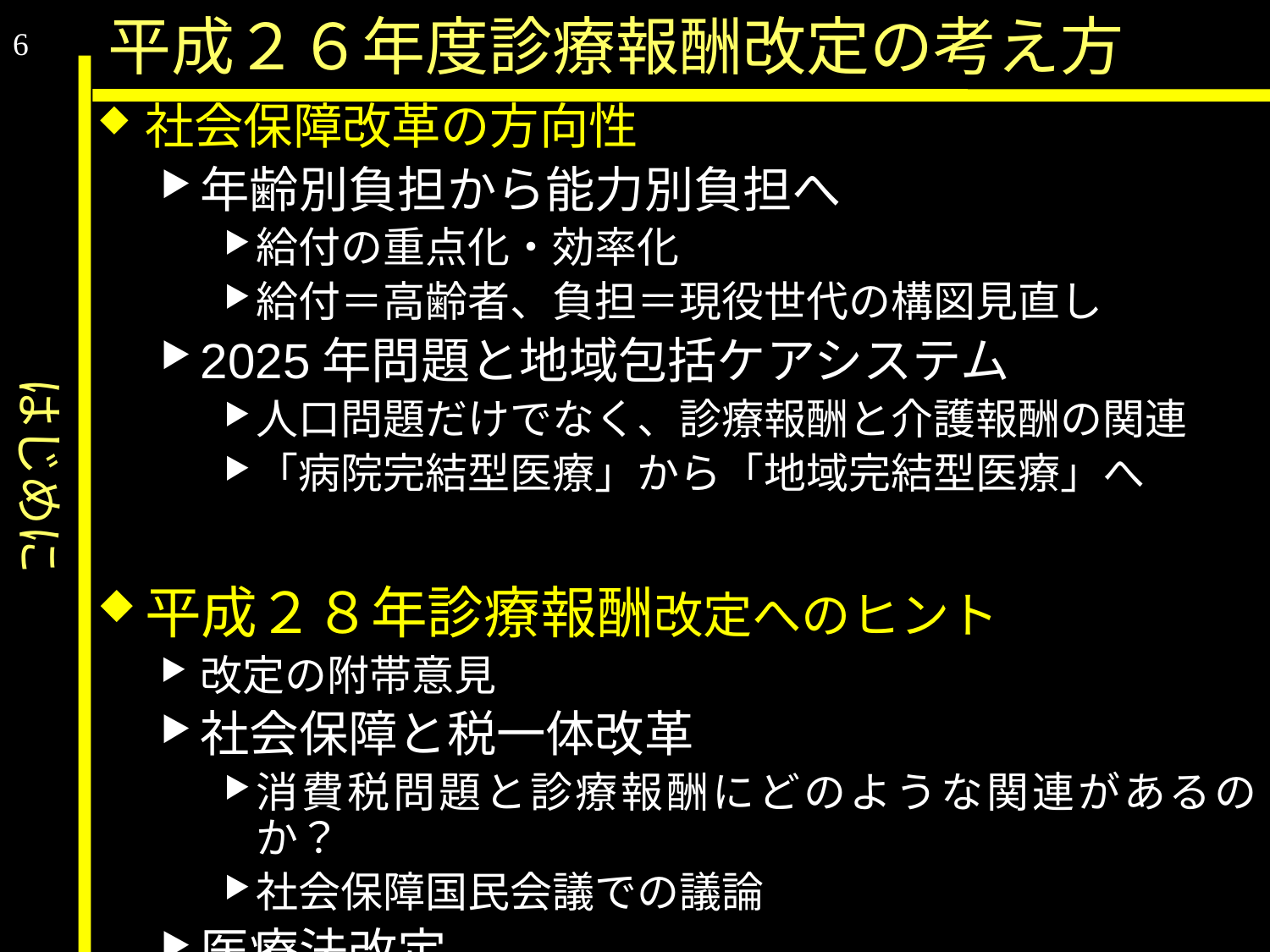

はじめに
平成２６年度診療報酬改定の考え方
6

社会保障改革の方向性
年齢別負担から能力別負担へ
給付の重点化・効率化
給付＝高齢者、負担＝現役世代の構図見直し
2025年問題と地域包括ケアシステム
人口問題だけでなく、診療報酬と介護報酬の関連
「病院完結型医療」から「地域完結型医療」へ

平成２８年診療報酬改定へのヒント
改定の附帯意見
社会保障と税一体改革
消費税問題と診療報酬にどのような関連があるのか？
社会保障国民会議での議論
医療法改定